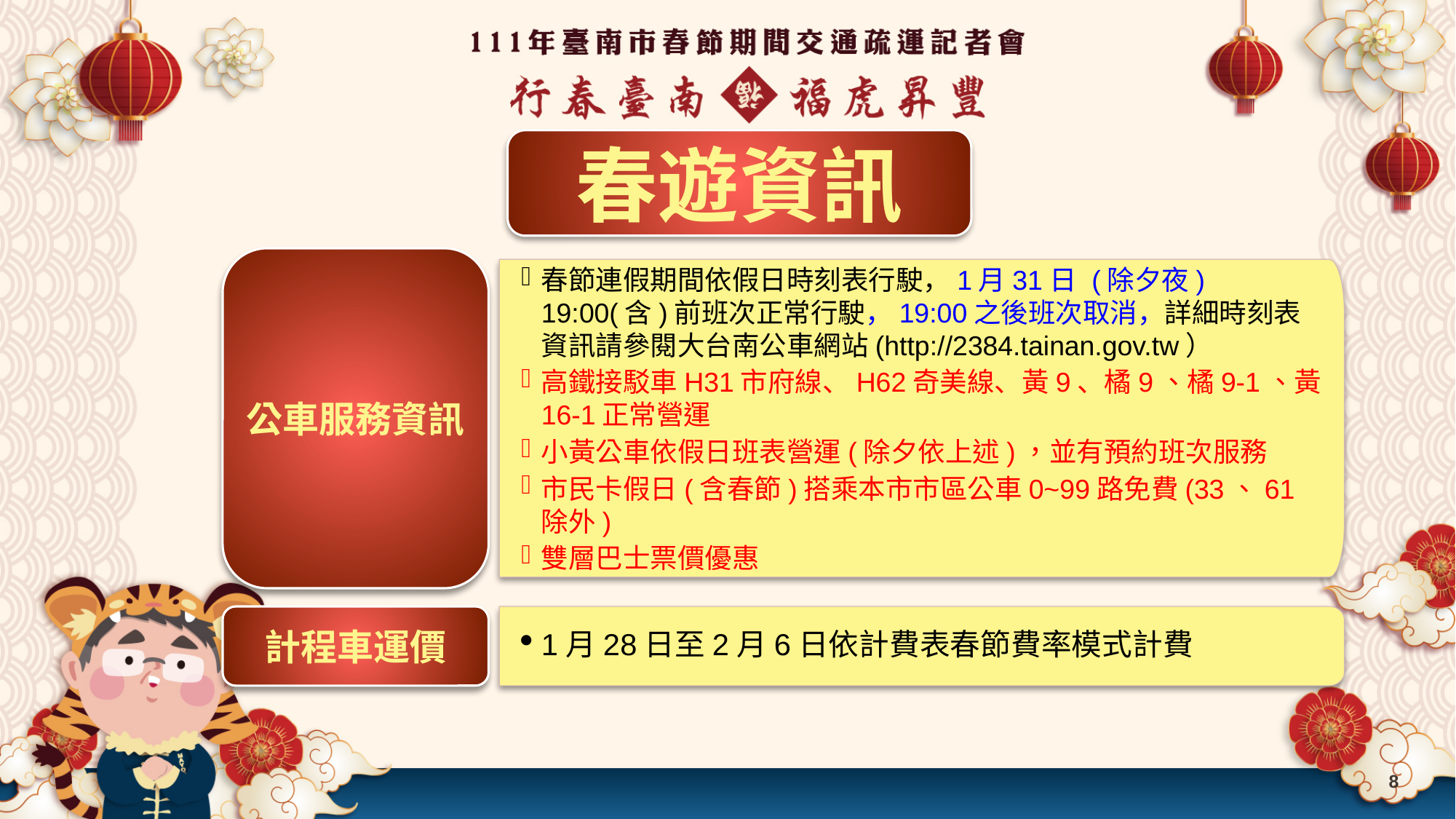

春遊資訊
公車服務資訊
春節連假期間依假日時刻表行駛，1月31日 (除夕夜) 19:00(含)前班次正常行駛，19:00之後班次取消，詳細時刻表資訊請參閱大台南公車網站(http://2384.tainan.gov.tw）
高鐵接駁車H31市府線、H62奇美線、黃9、橘9、橘9-1、黃16-1正常營運
小黃公車依假日班表營運(除夕依上述)，並有預約班次服務
市民卡假日(含春節)搭乘本市市區公車0~99路免費(33、61除外)
雙層巴士票價優惠
計程車運價
1月28日至2月6日依計費表春節費率模式計費
8